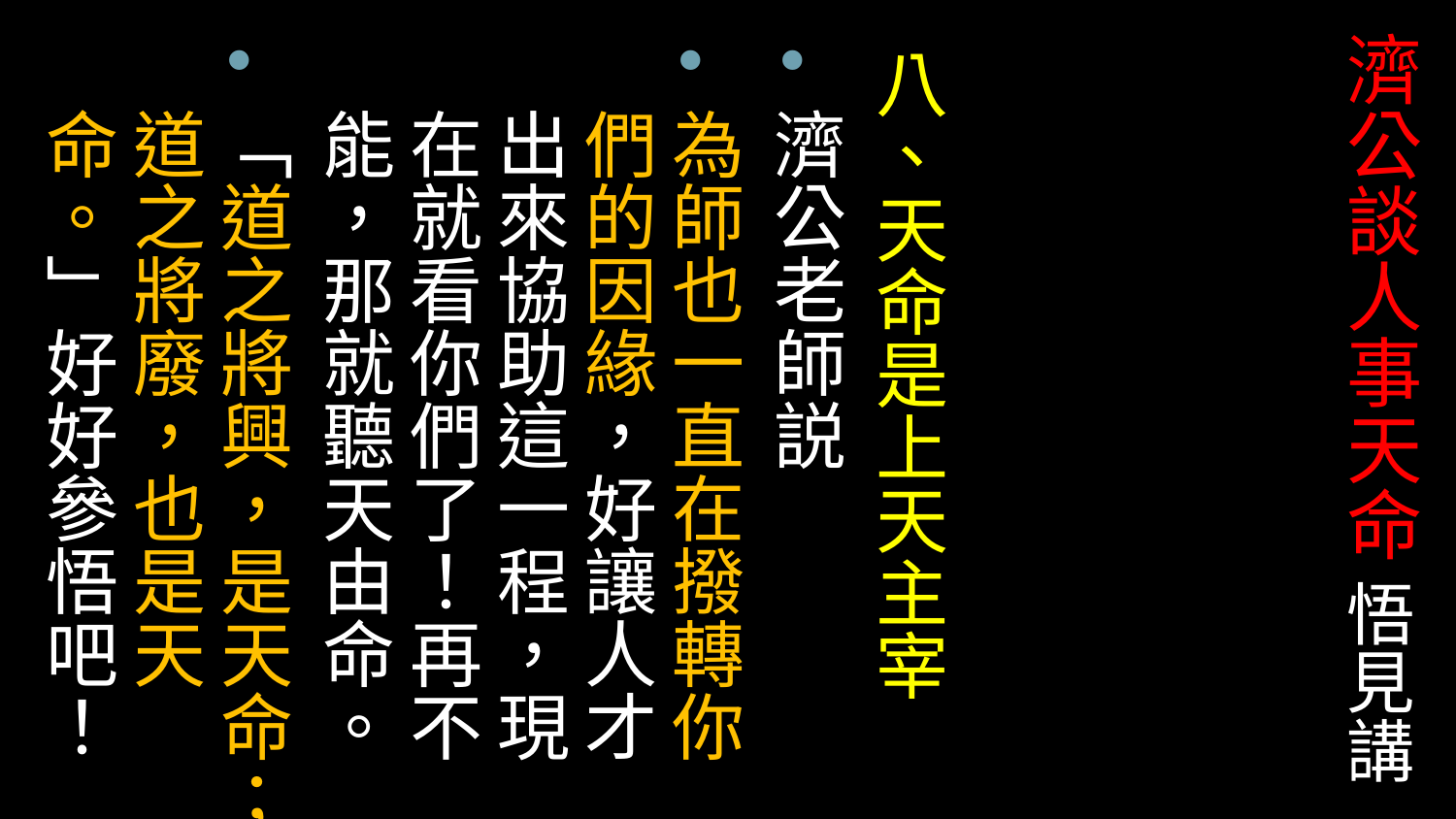

# 濟公談人事天命 悟見講
八、天命是上天主宰
濟公老師説
為師也一直在撥轉你們的因緣，好讓人才出來協助這一程，現在就看你們了！再不能，那就聽天由命。
「道之將興，是天命；道之將廢，也是天命。」好好參悟吧！